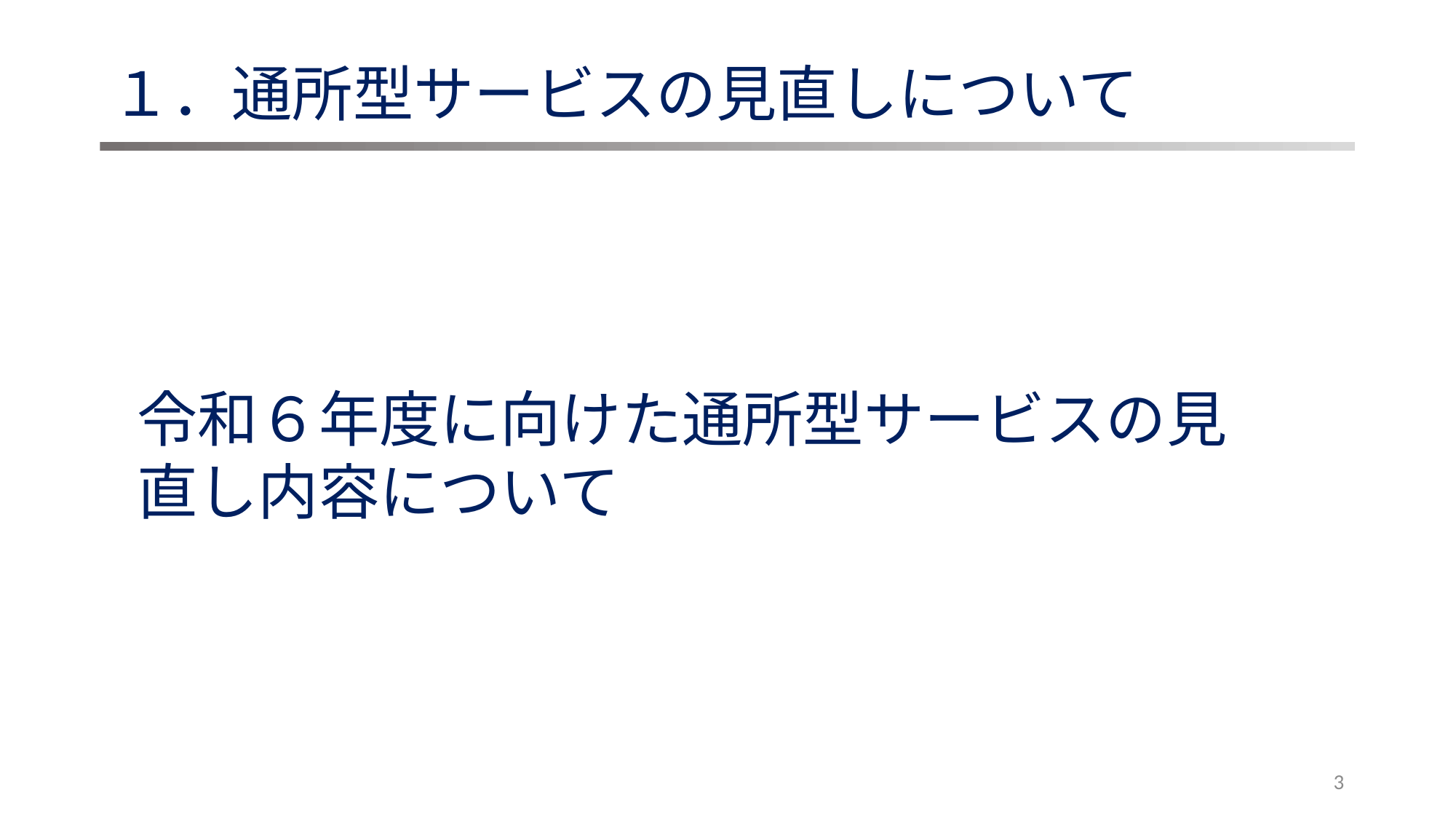

# １．通所型サービスの見直しについて

令和６年度に向けた通所型サービスの見直し内容について
3